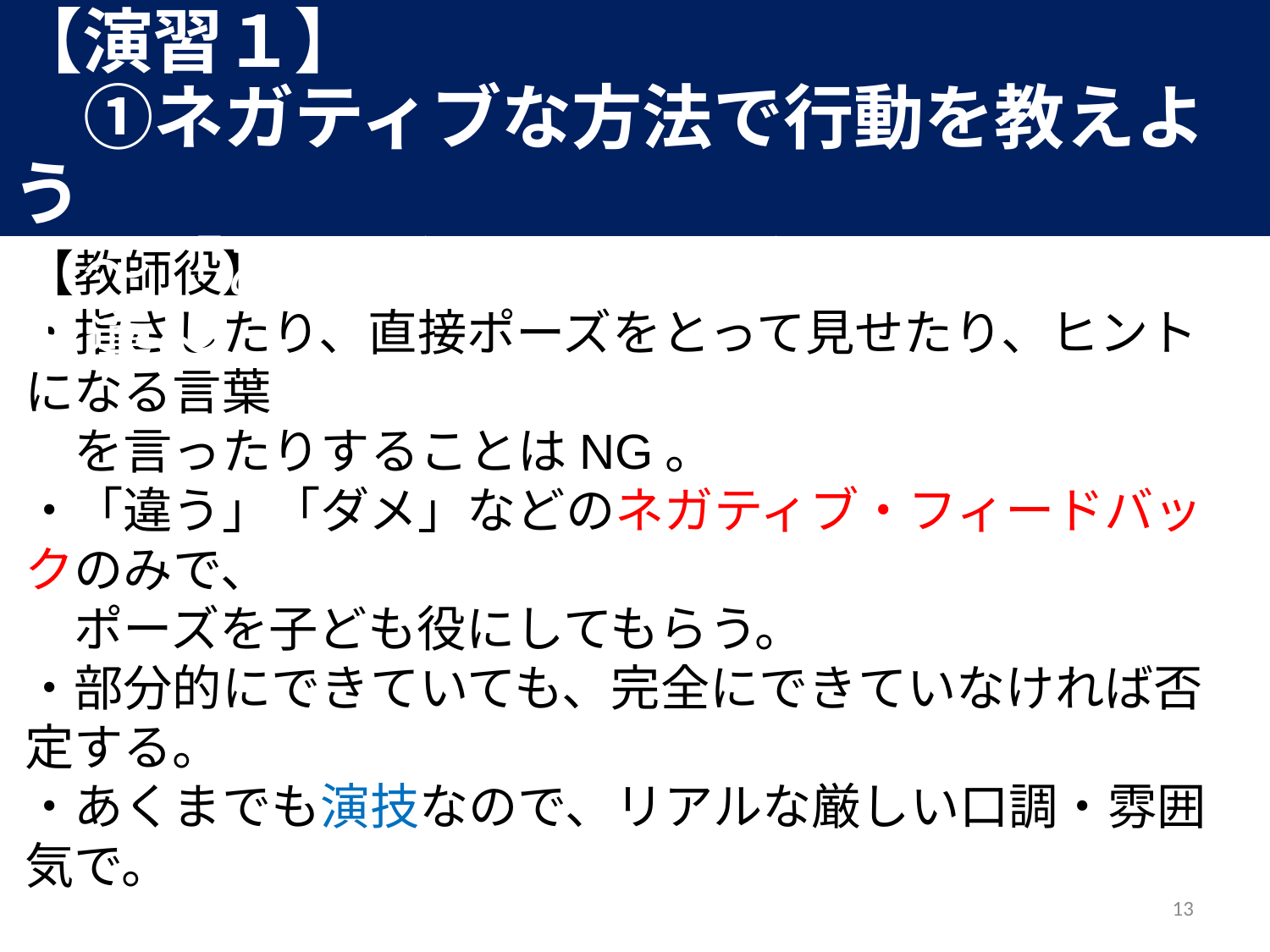

【演習１】
　①ネガティブな方法で行動を教えよう
　～「あれダメ、これダメ」タイプの指導～
【教師役】
・指さしたり、直接ポーズをとって見せたり、ヒントになる言葉
　を言ったりすることはNG。
・「違う」「ダメ」などのネガティブ・フィードバックのみで、
　ポーズを子ども役にしてもらう。
・部分的にできていても、完全にできていなければ否定する。
・あくまでも演技なので、リアルな厳しい口調・雰囲気で。

【子ども役】
・いろいろなポーズを試行錯誤しながら、繰り返しとってみる。

※時間は30秒
13